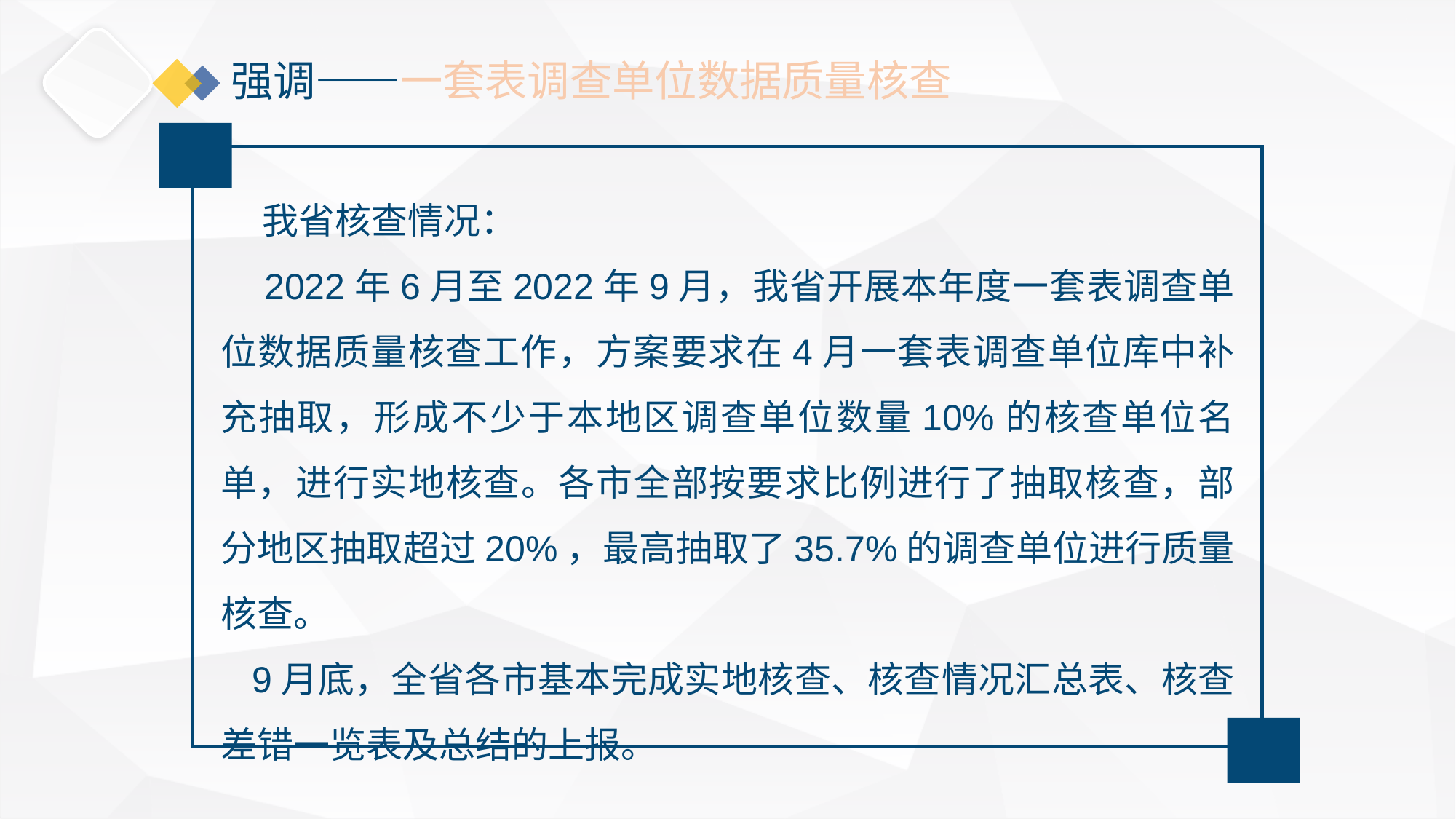

强调——一套表调查单位数据质量核查

    我省核查情况：
    2022年6月至2022年9月，我省开展本年度一套表调查单位数据质量核查工作，方案要求在4月一套表调查单位库中补充抽取，形成不少于本地区调查单位数量10%的核查单位名单，进行实地核查。各市全部按要求比例进行了抽取核查，部分地区抽取超过20%，最高抽取了35.7%的调查单位进行质量核查。
   9月底，全省各市基本完成实地核查、核查情况汇总表、核查差错一览表及总结的上报。

70